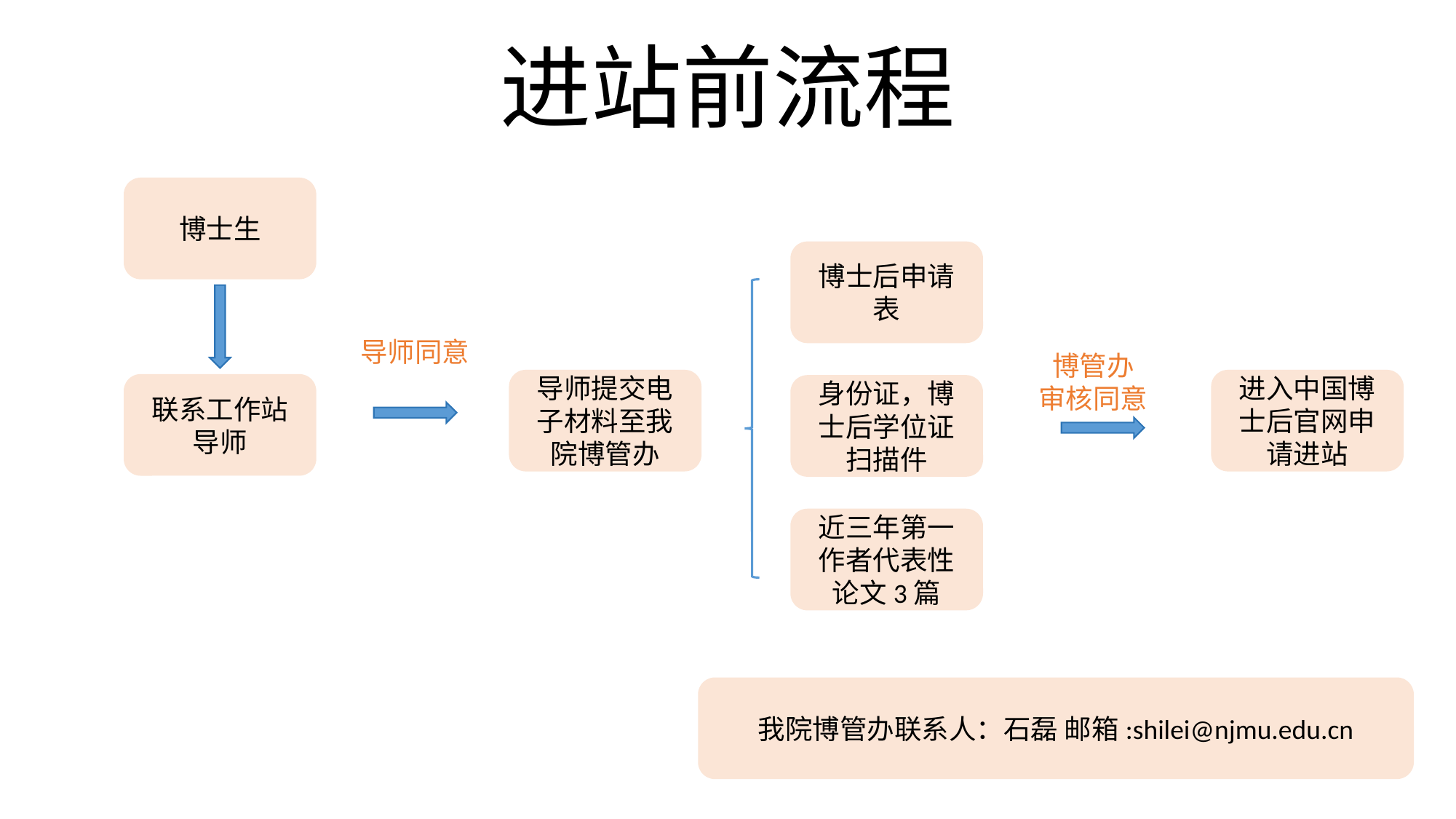

# 进站前流程
博士生
博士后申请表

导师同意
博管办
审核同意
导师提交电子材料至我院博管办
进入中国博士后官网申请进站
联系工作站导师
身份证，博士后学位证扫描件

近三年第一作者代表性论文3篇
我院博管办联系人：石磊 邮箱:shilei@njmu.edu.cn